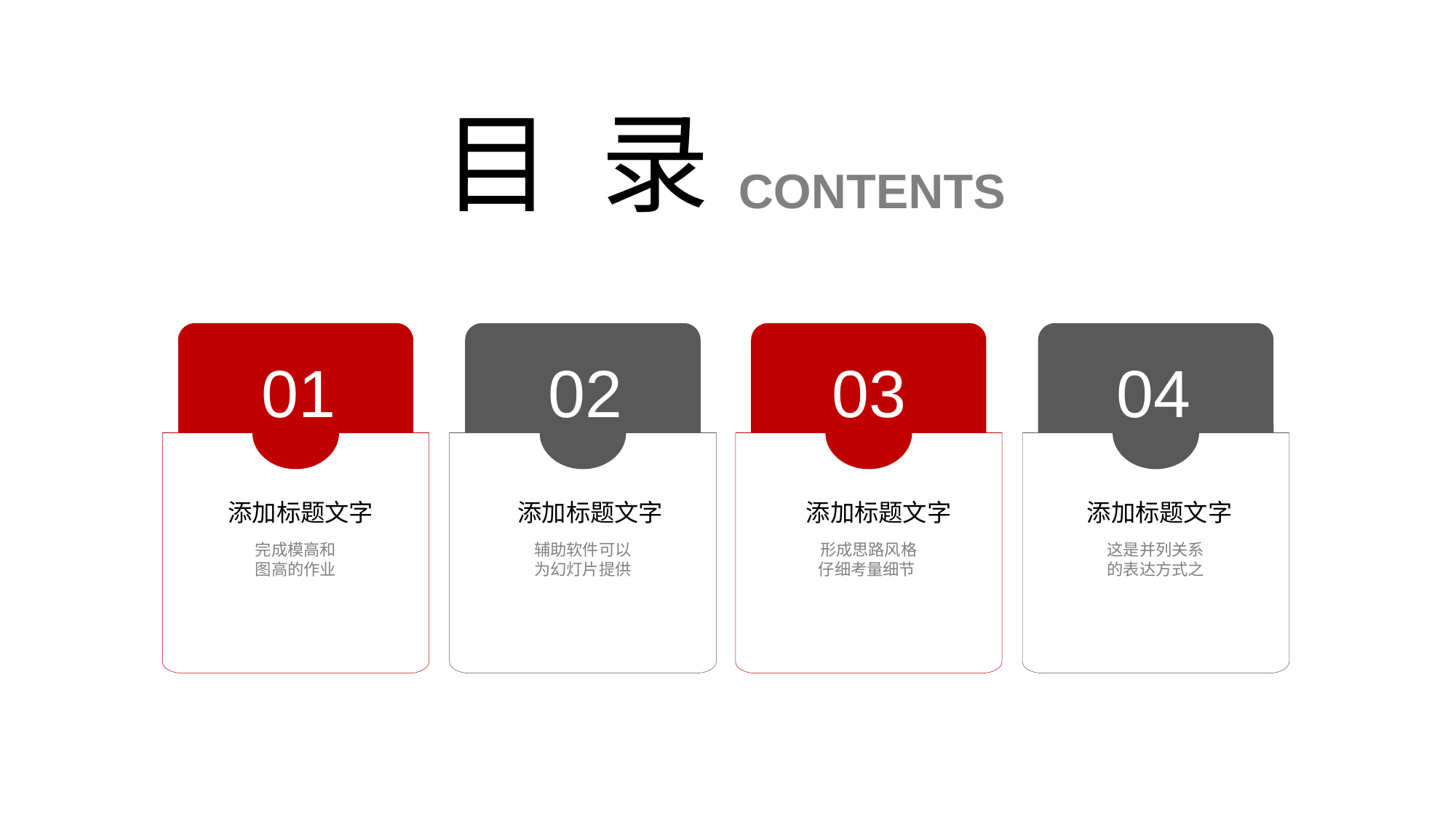

行业PPT模板http://www.1ppt.com/hangye/
https://www.ypppt.com/
目  录
CONTENTS

01

添加标题文字
完成模高和
图高的作业

02

添加标题文字
辅助软件可以
为幻灯片提供

03

添加标题文字
形成思路风格
仔细考量细节

04

添加标题文字
这是并列关系
的表达方式之